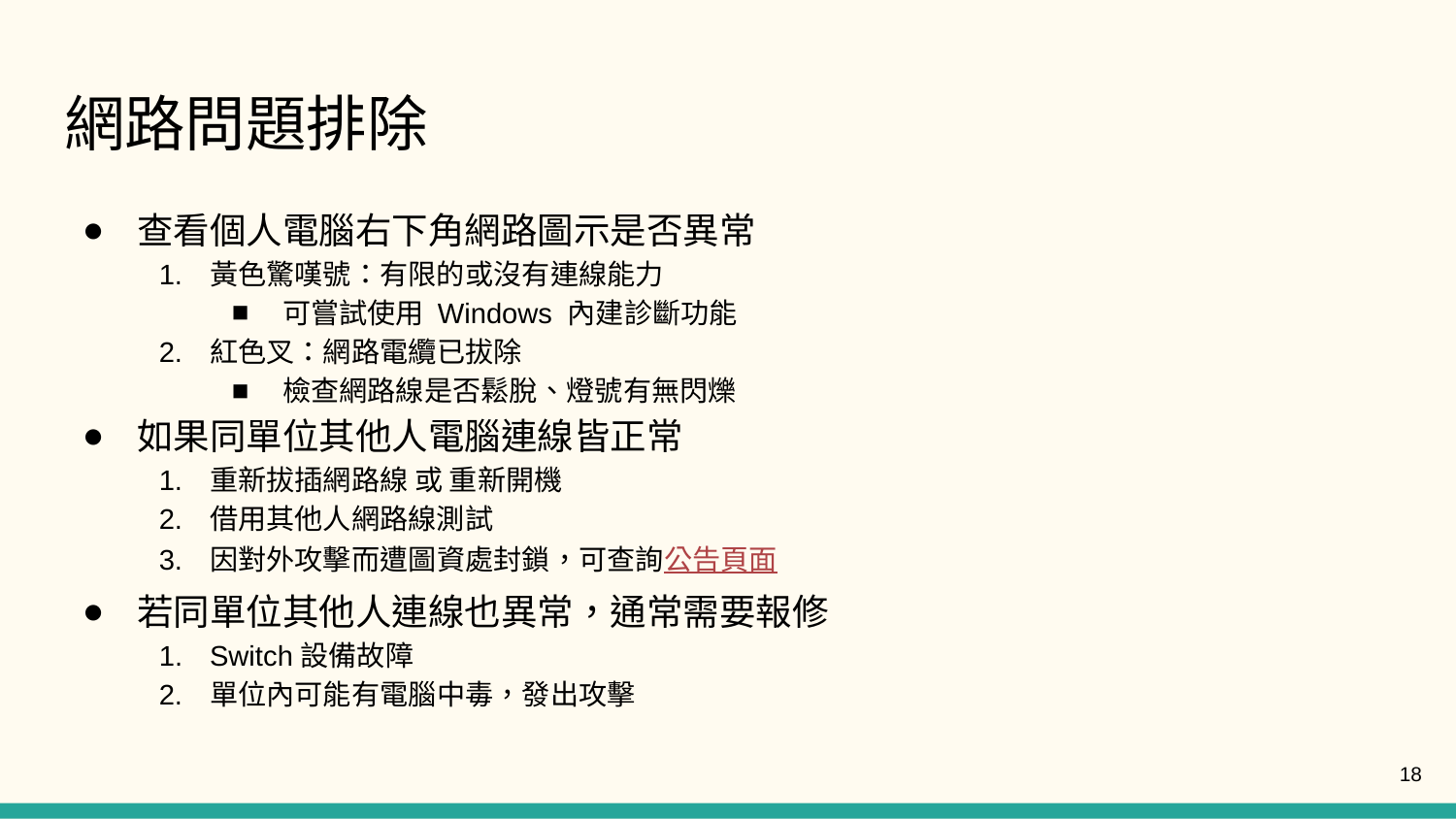

# 網路問題排除
查看個人電腦右下角網路圖示是否異常
黃色驚嘆號：有限的或沒有連線能力
可嘗試使用 Windows 內建診斷功能
紅色叉：網路電纜已拔除
檢查網路線是否鬆脫、燈號有無閃爍
如果同單位其他人電腦連線皆正常
重新拔插網路線 或 重新開機
借用其他人網路線測試
因對外攻擊而遭圖資處封鎖，可查詢公告頁面
若同單位其他人連線也異常，通常需要報修
Switch設備故障
單位內可能有電腦中毒，發出攻擊
18